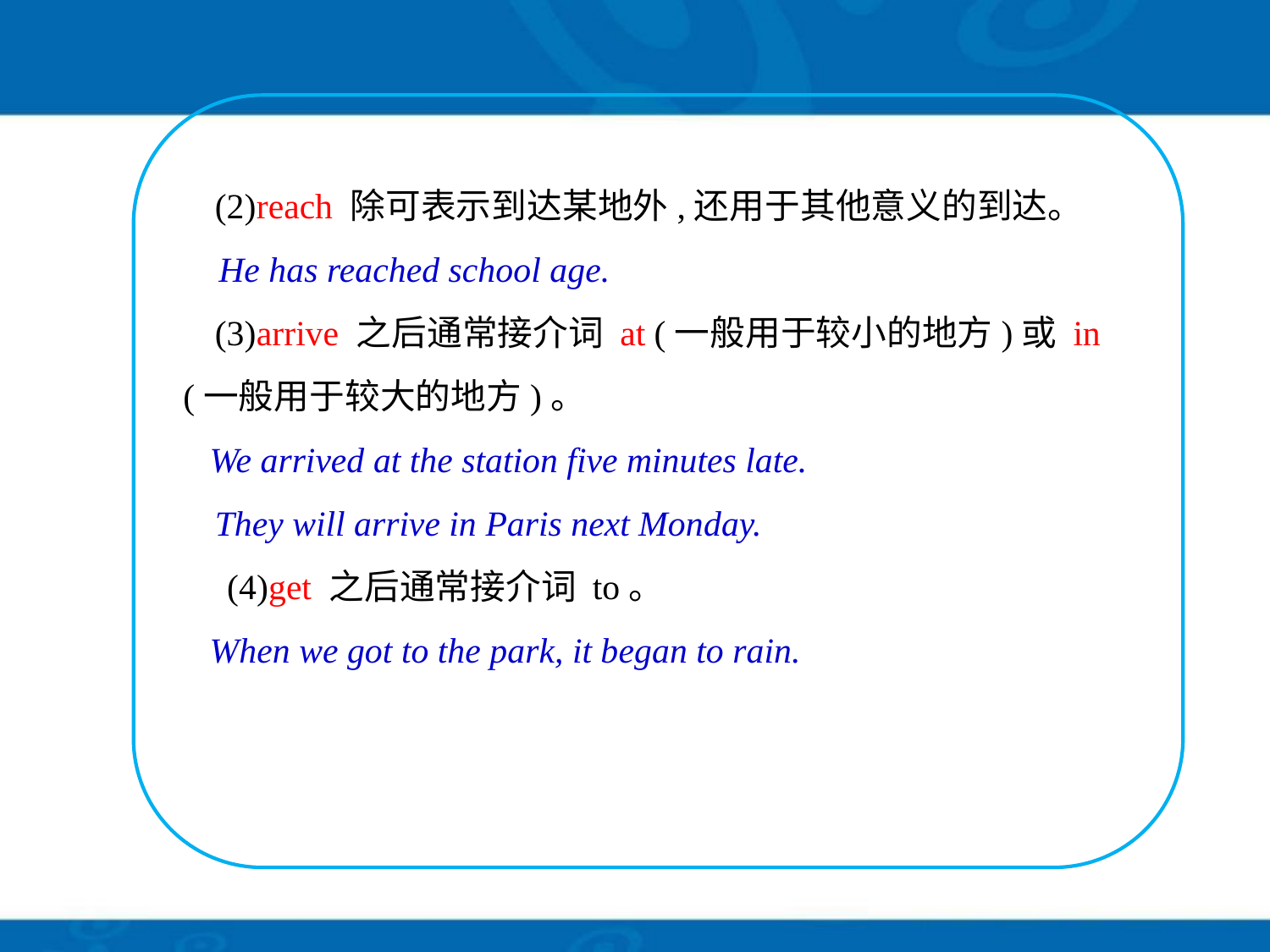

(2)reach 除可表示到达某地外,还用于其他意义的到达。
    He has reached school age.
(3)arrive 之后通常接介词 at (一般用于较小的地方)或 in (一般用于较大的地方)。
   We arrived at the station five minutes late.
They will arrive in Paris next Monday.
　(4)get 之后通常接介词 to。
   When we got to the park, it began to rain.